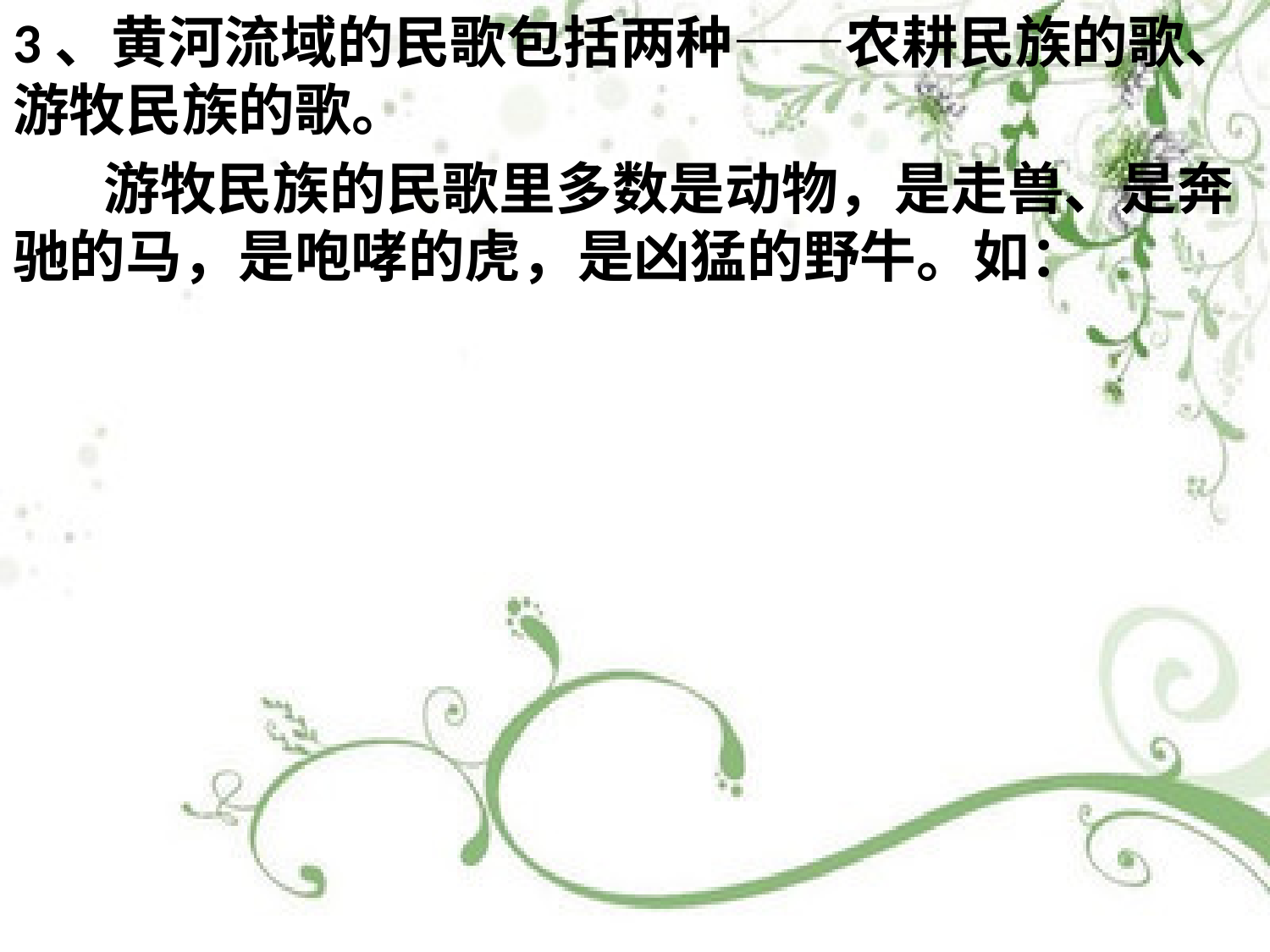

3、黄河流域的民歌包括两种——农耕民族的歌、游牧民族的歌。
      游牧民族的民歌里多数是动物，是走兽、是奔驰的马，是咆哮的虎，是凶猛的野牛。如：